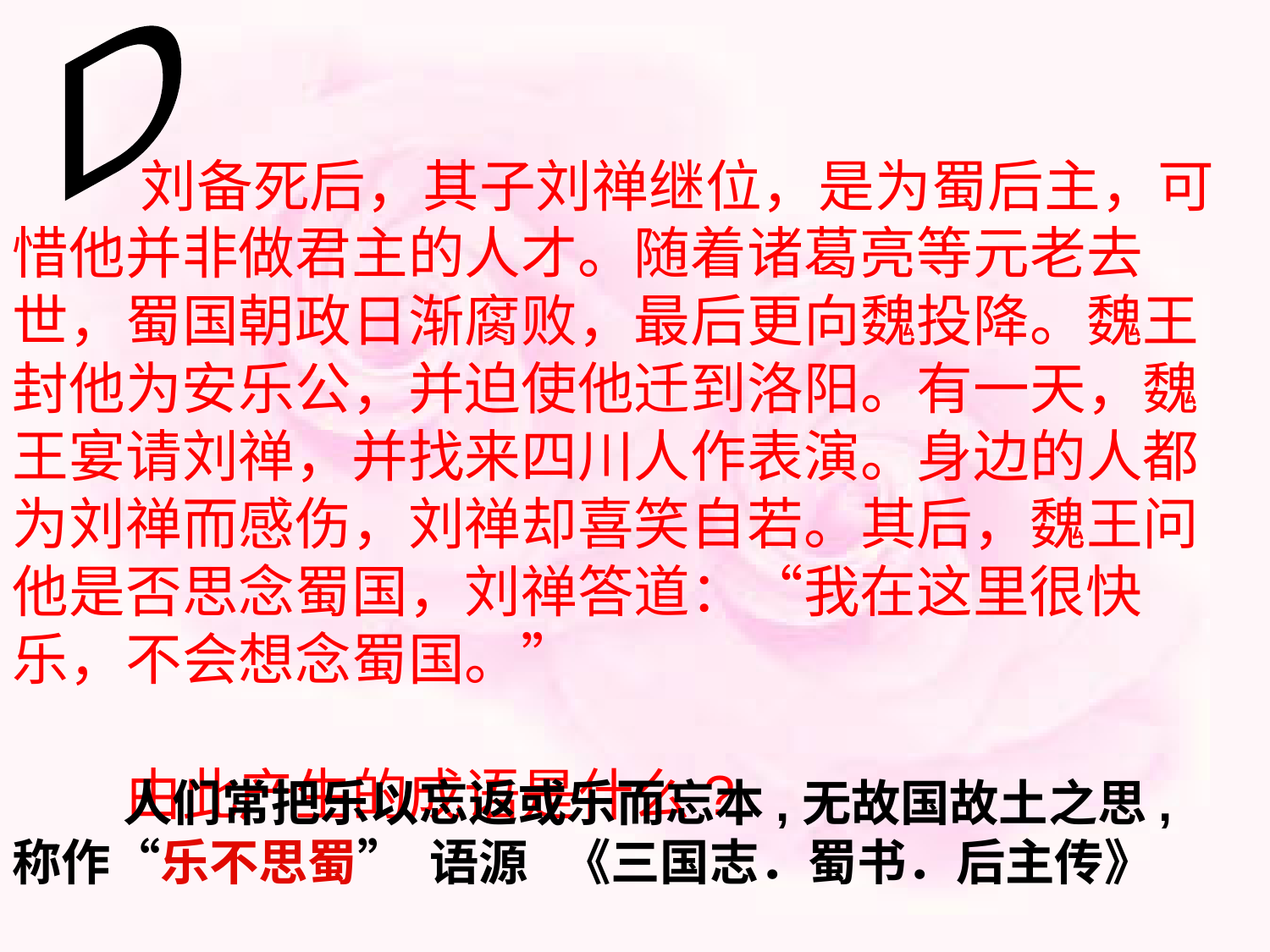

D
         刘备死后，其子刘禅继位，是为蜀后主，可惜他并非做君主的人才。随着诸葛亮等元老去世，蜀国朝政日渐腐败，最后更向魏投降。魏王封他为安乐公，并迫使他迁到洛阳。有一天，魏王宴请刘禅，并找来四川人作表演。身边的人都为刘禅而感伤，刘禅却喜笑自若。其后，魏王问他是否思念蜀国，刘禅答道：“我在这里很快乐，不会想念蜀国。”
　　由此产生的成语是什么?
         人们常把乐以忘返或乐而忘本,无故国故土之思,
称作“乐不思蜀”  语源   《三国志．蜀书．后主传》